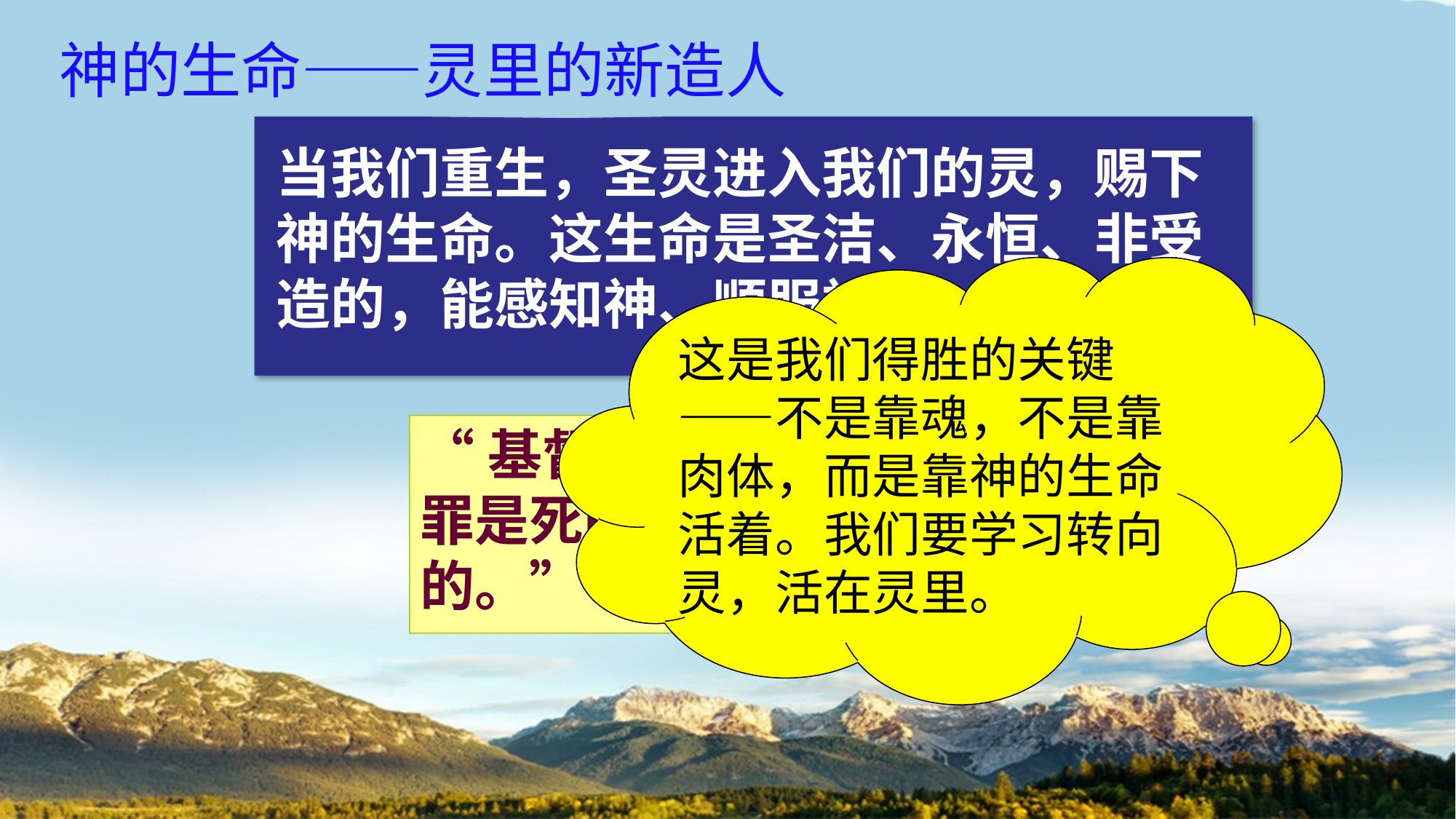

神的生命——灵里的新造人
当我们重生，圣灵进入我们的灵，赐下神的生命。这生命是圣洁、永恒、非受造的，能感知神、顺服神。
这是我们得胜的关键——不是靠魂，不是靠肉体，而是靠神的生命活着。我们要学习转向灵，活在灵里。
“基督在你们里面，身体因罪是死的，灵却因义是活的。”（罗马书8:10）